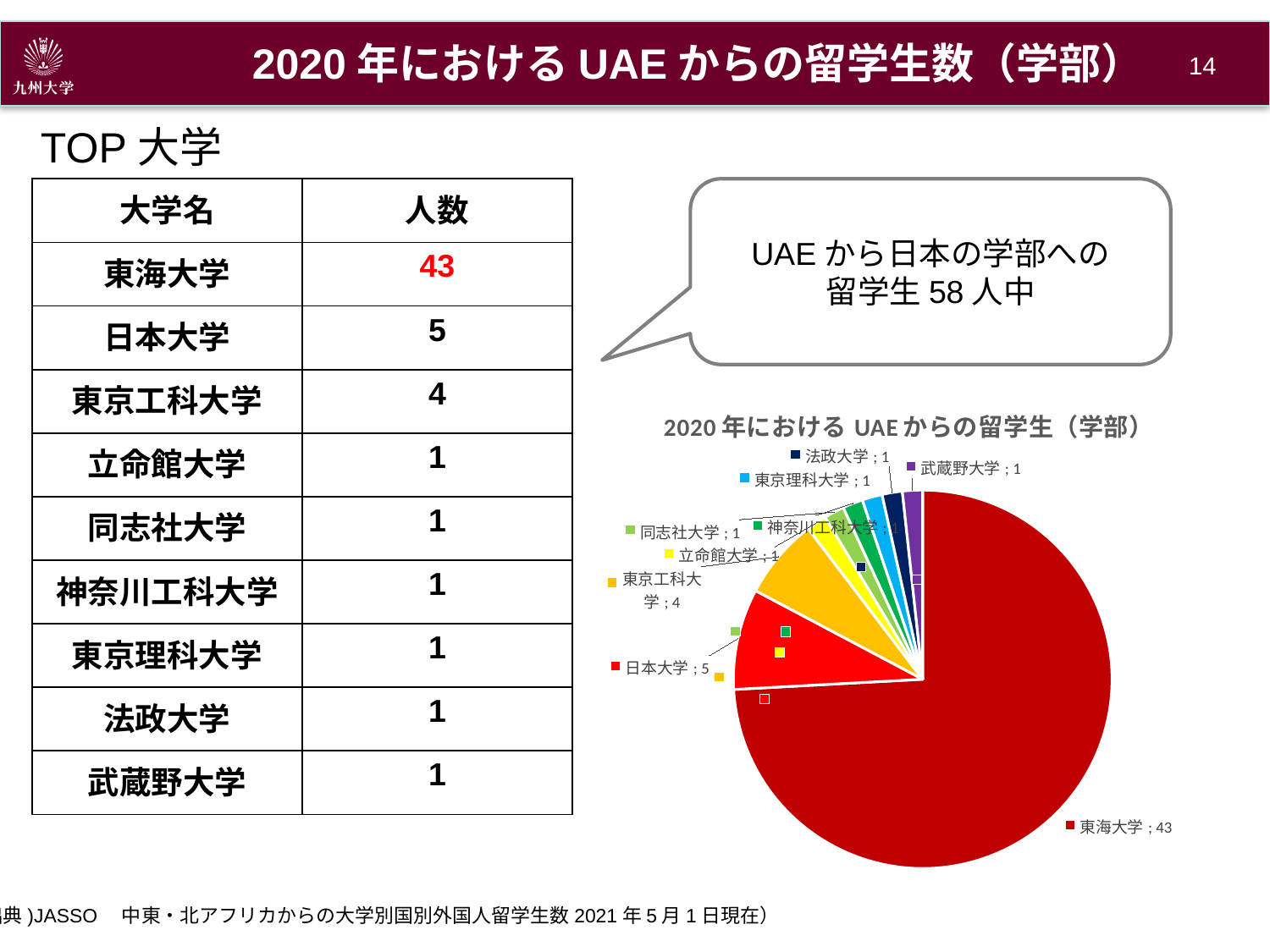

2020年におけるUAEからの留学生数（学部）
14
TOP大学
| 大学名 | 人数 |
| --- | --- |
| 東海大学 | 43 |
| 日本大学 | 5 |
| 東京工科大学 | 4 |
| 立命館大学 | 1 |
| 同志社大学 | 1 |
| 神奈川工科大学 | 1 |
| 東京理科大学 | 1 |
| 法政大学 | 1 |
| 武蔵野大学 | 1 |
UAEから日本の学部への
留学生58人中

### Chart: 2020年におけるUAEからの留学生（学部）

| Category |  |
|---|---|
| 東海大学 | 43.0 |
| 日本大学 | 5.0 |
| 東京工科大学 | 4.0 |
| 立命館大学 | 1.0 |
| 同志社大学 | 1.0 |
| 神奈川工科大学 | 1.0 |
| 東京理科大学 | 1.0 |
| 法政大学 | 1.0 |
| 武蔵野大学 | 1.0 |
(出典)JASSO　中東・北アフリカからの大学別国別外国人留学生数2021年5月1日現在）